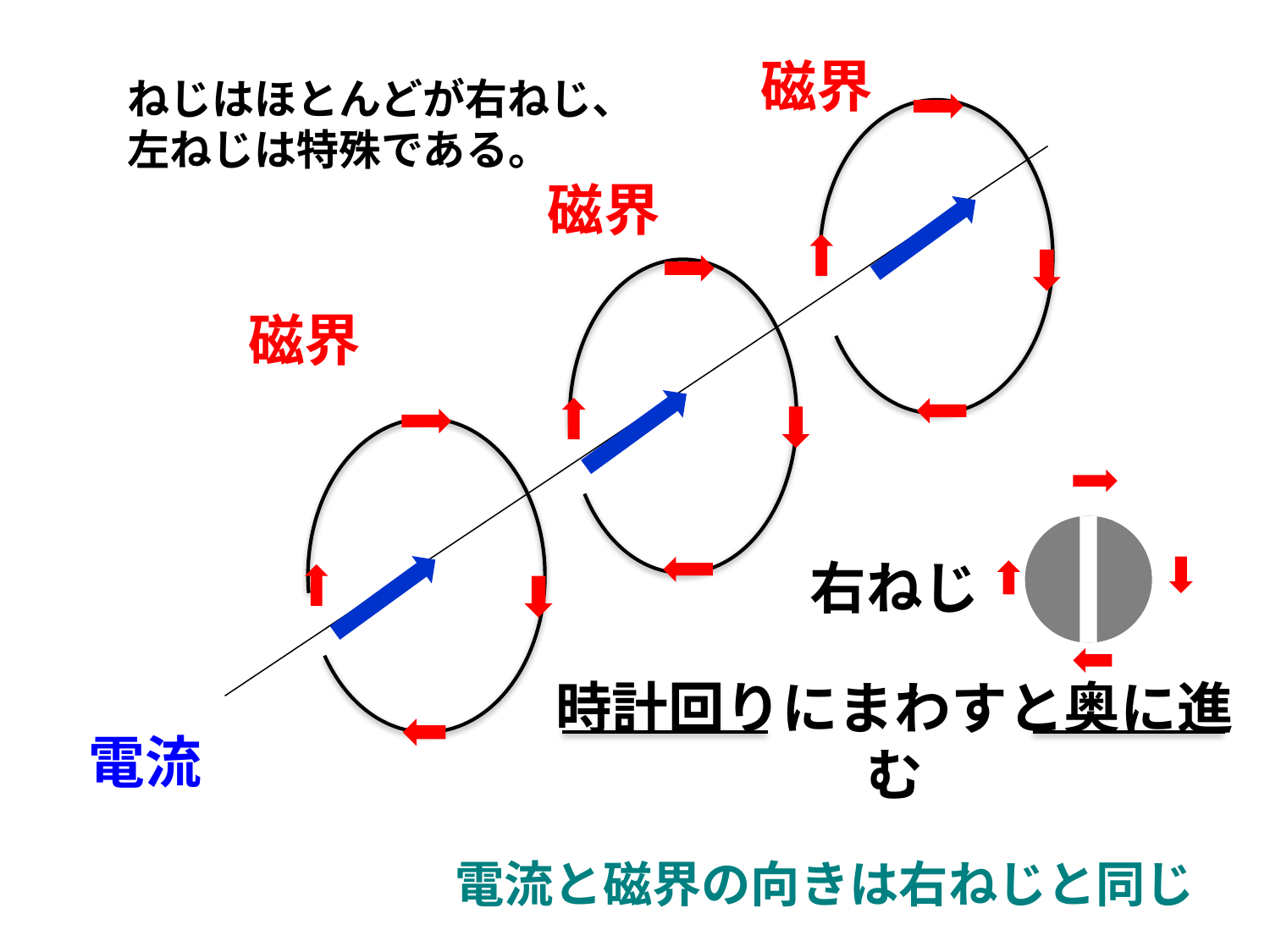

磁界
ねじはほとんどが右ねじ、左ねじは特殊である。

磁界

磁界

右ねじ

時計回りにまわすと奥に進む

電流
電流と磁界の向きは右ねじと同じ